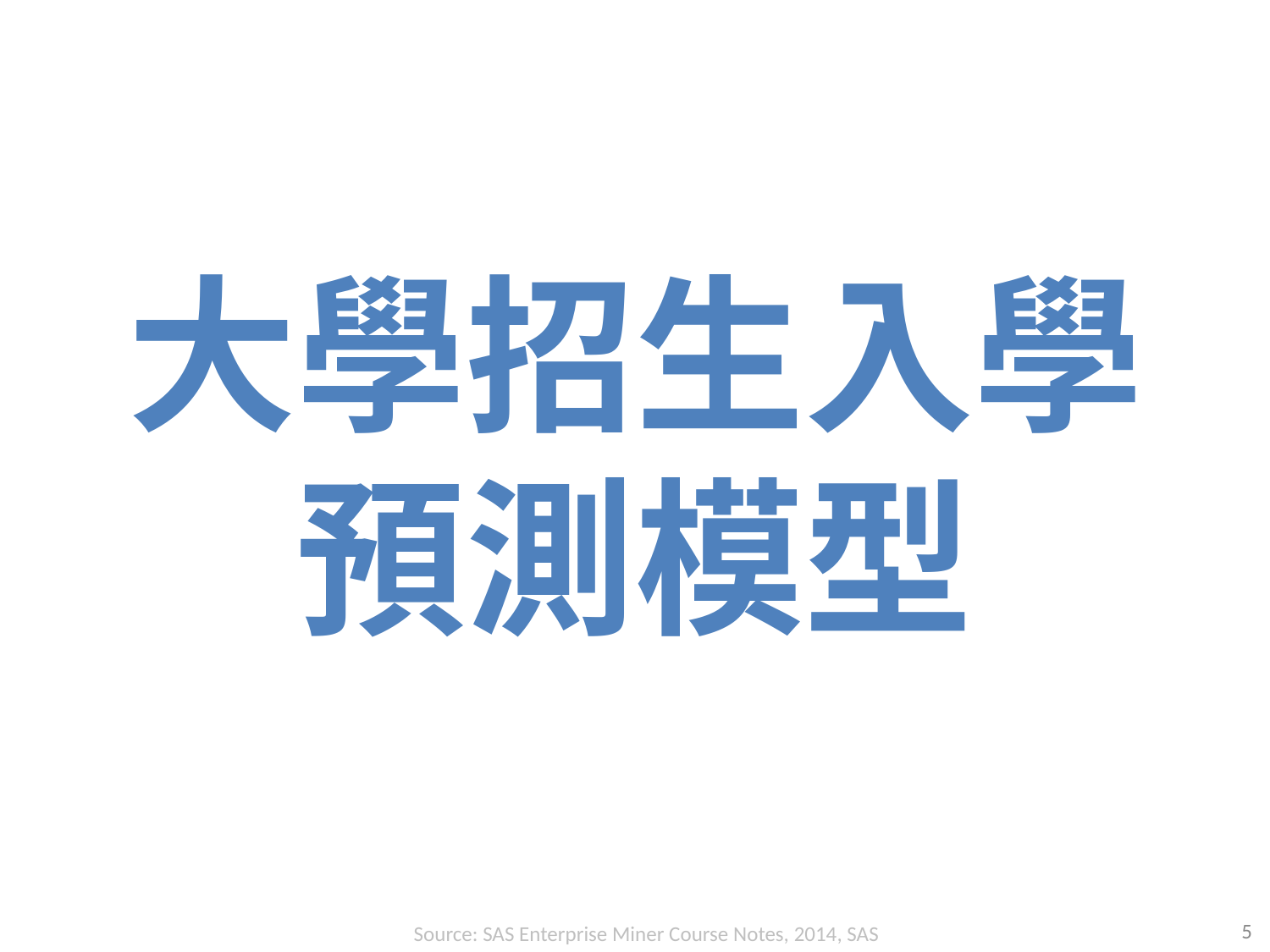

# 大學招生入學 預測模型
5
Source: SAS Enterprise Miner Course Notes, 2014, SAS